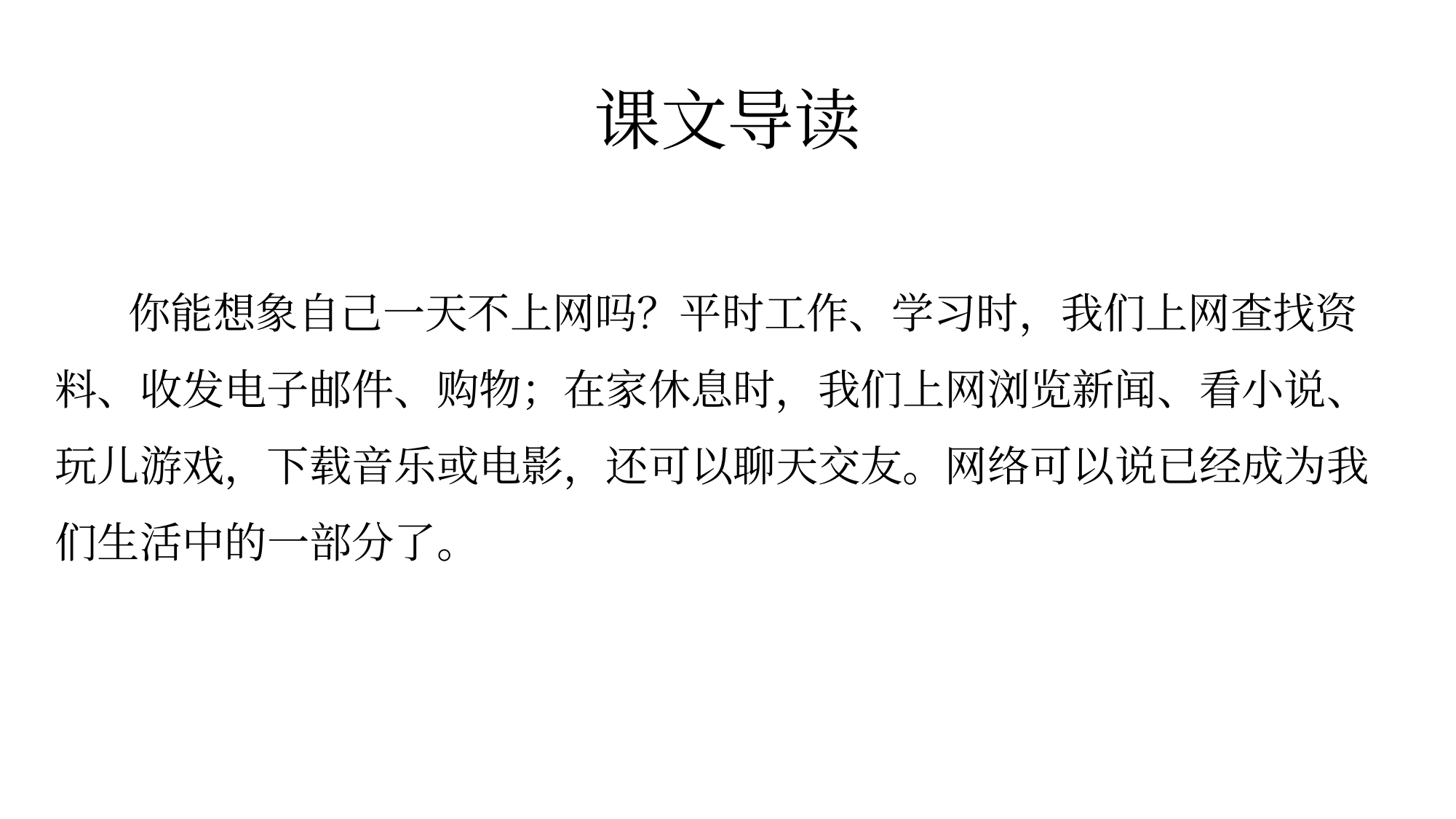

# 课文导读
      你能想象自己一天不上网吗？平时工作、学习时，我们上网查找资料、收发电子邮件、购物；在家休息时，我们上网浏览新闻、看小说、玩儿游戏，下载音乐或电影，还可以聊天交友。网络可以说已经成为我们生活中的一部分了。